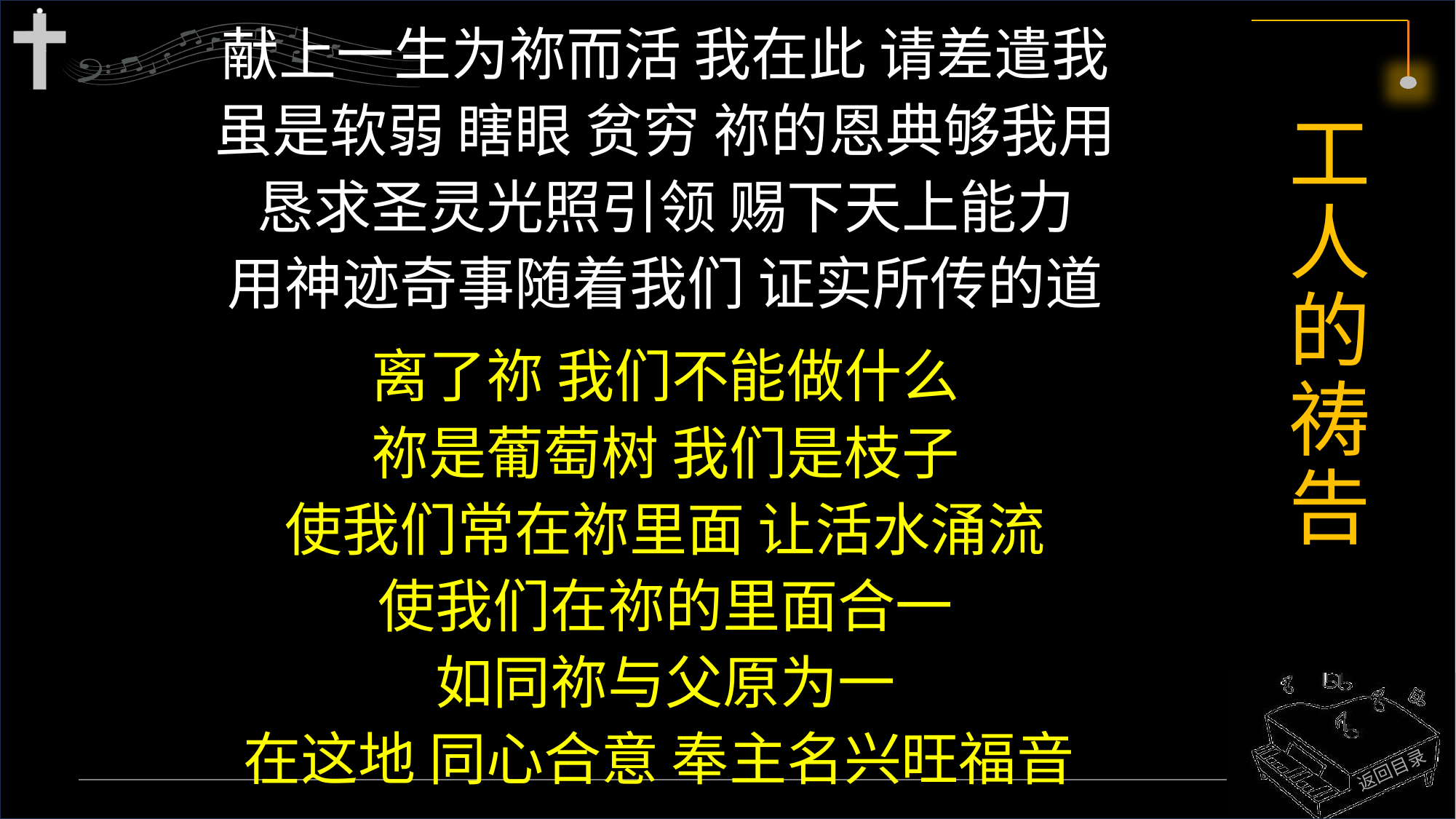

献上一生为祢而活 我在此 请差遣我
虽是软弱 瞎眼 贫穷 祢的恩典够我用
恳求圣灵光照引领 赐下天上能力
用神迹奇事随着我们 证实所传的道

离了祢 我们不能做什么
祢是葡萄树 我们是枝子
使我们常在祢里面 让活水涌流
使我们在祢的里面合一
如同祢与父原为一
在这地 同心合意 奉主名兴旺福音
# 工人的祷告